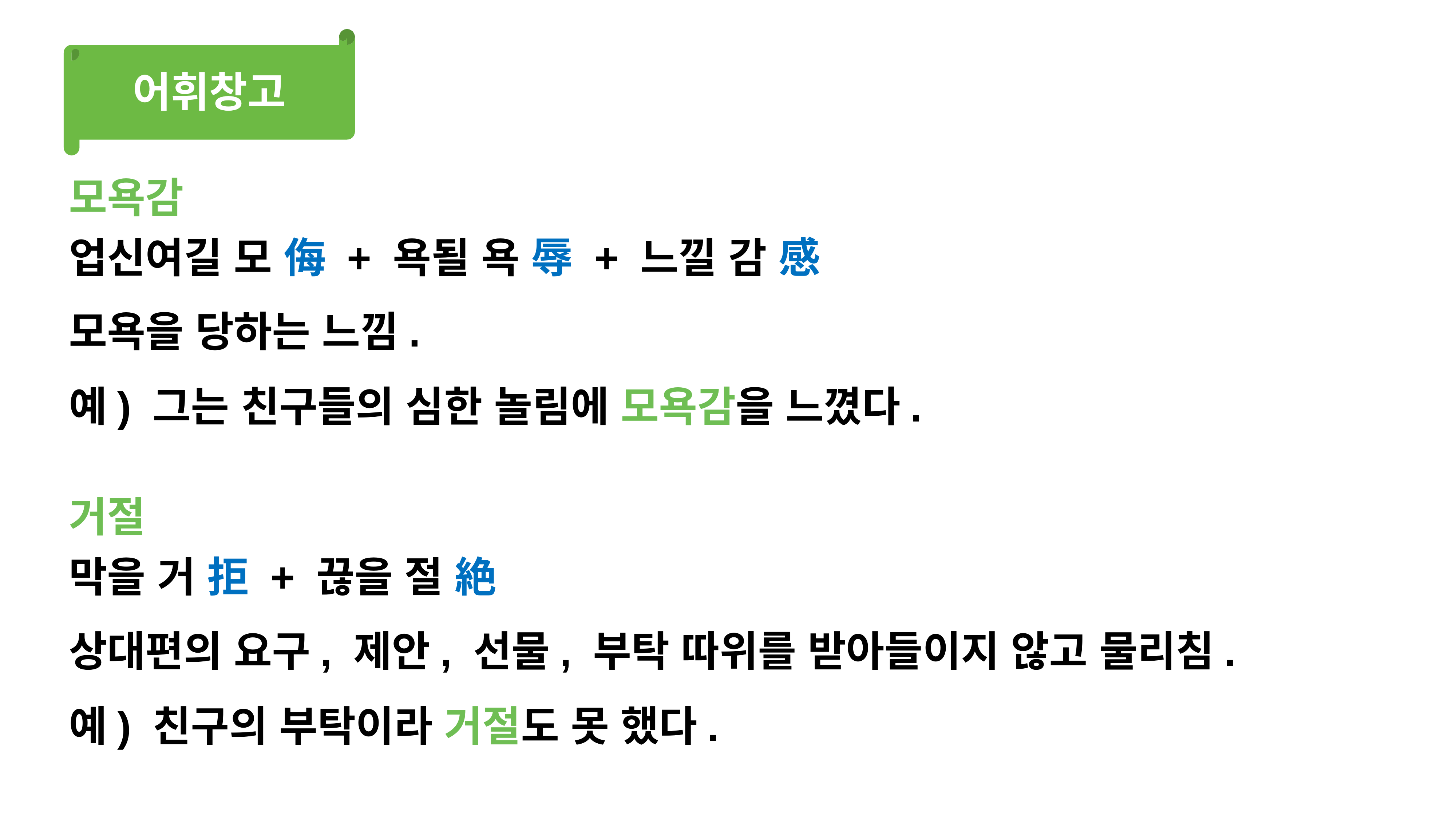

어휘창고
모욕감
업신여길 모 侮 + 욕될 욕 辱 + 느낄 감 感
모욕을 당하는 느낌.
예) 그는 친구들의 심한 놀림에 모욕감을 느꼈다.
거절
막을 거 拒 + 끊을 절 絶
상대편의 요구, 제안, 선물, 부탁 따위를 받아들이지 않고 물리침.
예) 친구의 부탁이라 거절도 못 했다.